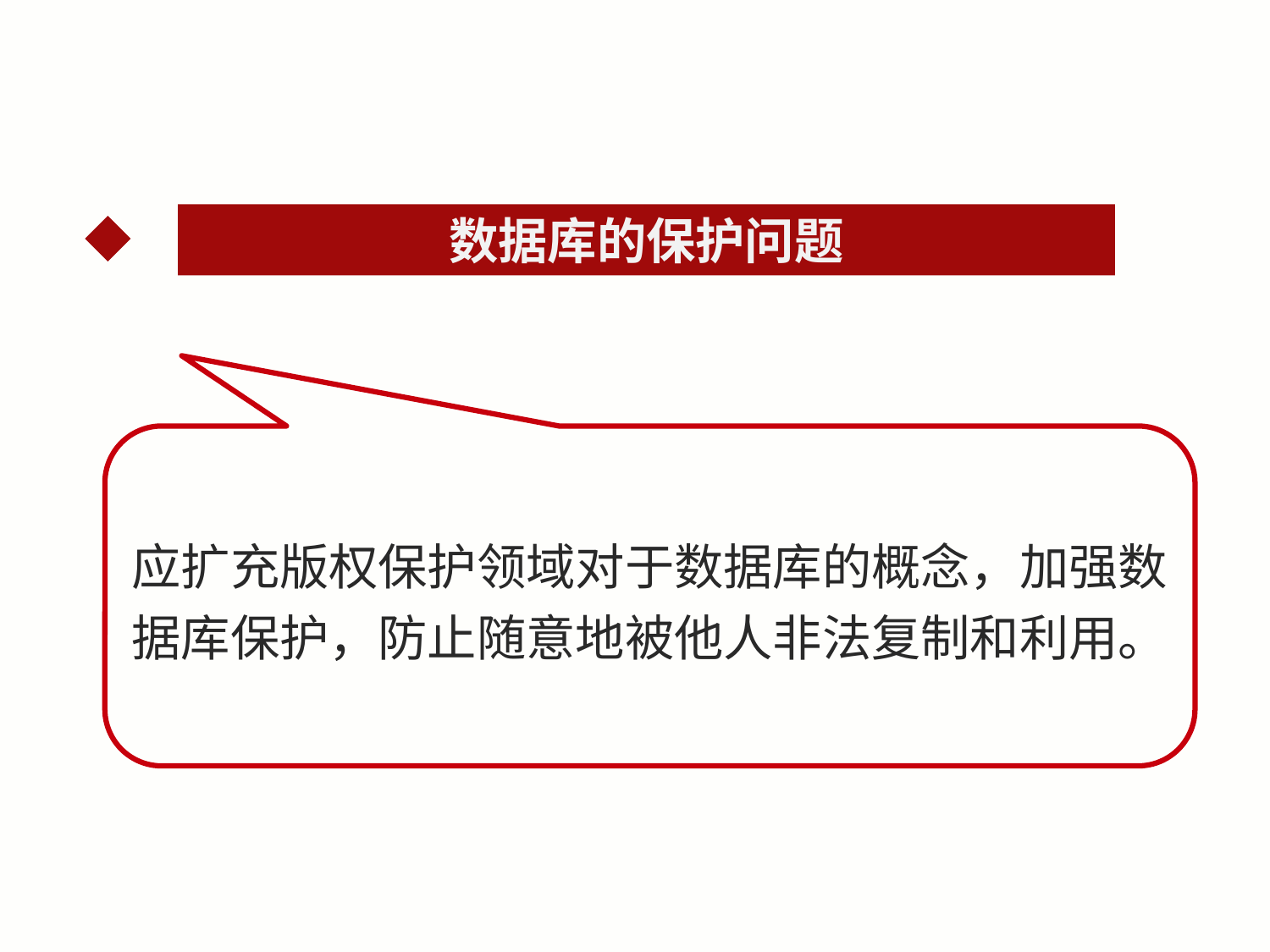

数据库的保护问题

应扩充版权保护领域对于数据库的概念，加强数据库保护，防止随意地被他人非法复制和利用。